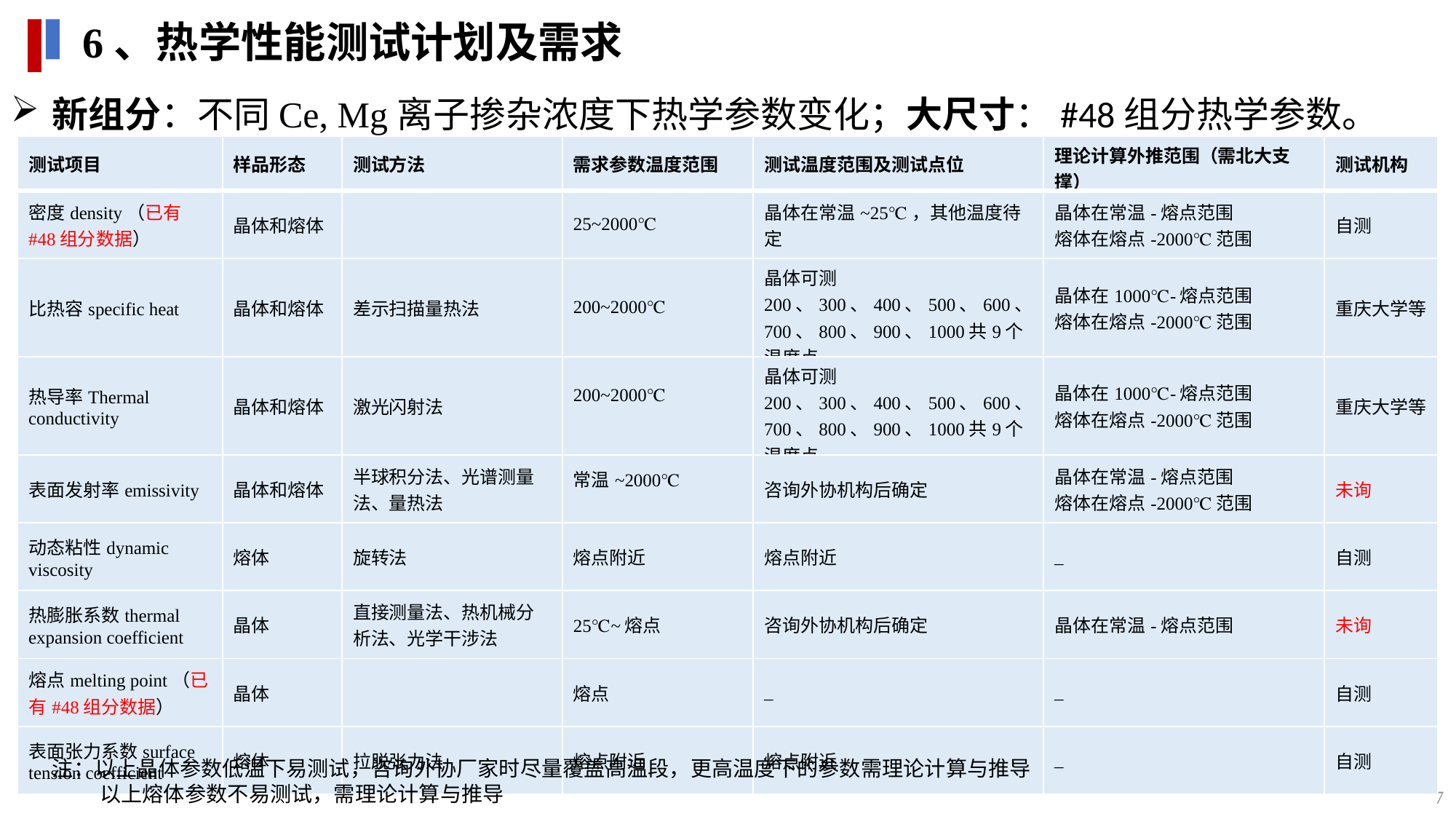

四、小结与展望
6、热学性能测试计划及需求

新组分：不同Ce, Mg离子掺杂浓度下热学参数变化；大尺寸：#48组分热学参数。
| 测试项目 | 样品形态 | 测试方法 | 需求参数温度范围 | 测试温度范围及测试点位 | 理论计算外推范围（需北大支撑） | 测试机构 |
| --- | --- | --- | --- | --- | --- | --- |
| 密度density（已有#48组分数据） | 晶体和熔体 |  | 25~2000℃ | 晶体在常温~25℃，其他温度待定 | 晶体在常温-熔点范围 熔体在熔点-2000℃范围 | 自测 |
| 比热容specific heat | 晶体和熔体 | 差示扫描量热法 | 200~2000℃ | 晶体可测200、300、400、500、600、700、800、900、1000共9个温度点 | 晶体在1000℃-熔点范围 熔体在熔点-2000℃范围 | 重庆大学等 |
| 热导率Thermal conductivity | 晶体和熔体 | 激光闪射法 | 200~2000℃ | 晶体可测200、300、400、500、600、700、800、900、1000共9个温度点 | 晶体在1000℃-熔点范围 熔体在熔点-2000℃范围 | 重庆大学等 |
| 表面发射率emissivity | 晶体和熔体 | 半球积分法、光谱测量法、量热法 | 常温~2000℃ | 咨询外协机构后确定 | 晶体在常温-熔点范围 熔体在熔点-2000℃范围 | 未询 |
| 动态粘性dynamic viscosity | 熔体 | 旋转法 | 熔点附近 | 熔点附近 | \_ | 自测 |
| 热膨胀系数thermal expansion coefficient | 晶体 | 直接测量法、热机械分析法、光学干涉法 | 25℃~熔点 | 咨询外协机构后确定 | 晶体在常温-熔点范围 | 未询 |
| 熔点melting point（已有#48组分数据） | 晶体 |  | 熔点 | \_ | \_ | 自测 |
| 表面张力系数surface tension coefficient | 熔体 | 拉脱张力法 | 熔点附近 | 熔点附近 | \_ | 自测 |
实验安排
注：以上晶体参数低温下易测试，咨询外协厂家时尽量覆盖高温段，更高温度下的参数需理论计算与推导
         以上熔体参数不易测试，需理论计算与推导
7